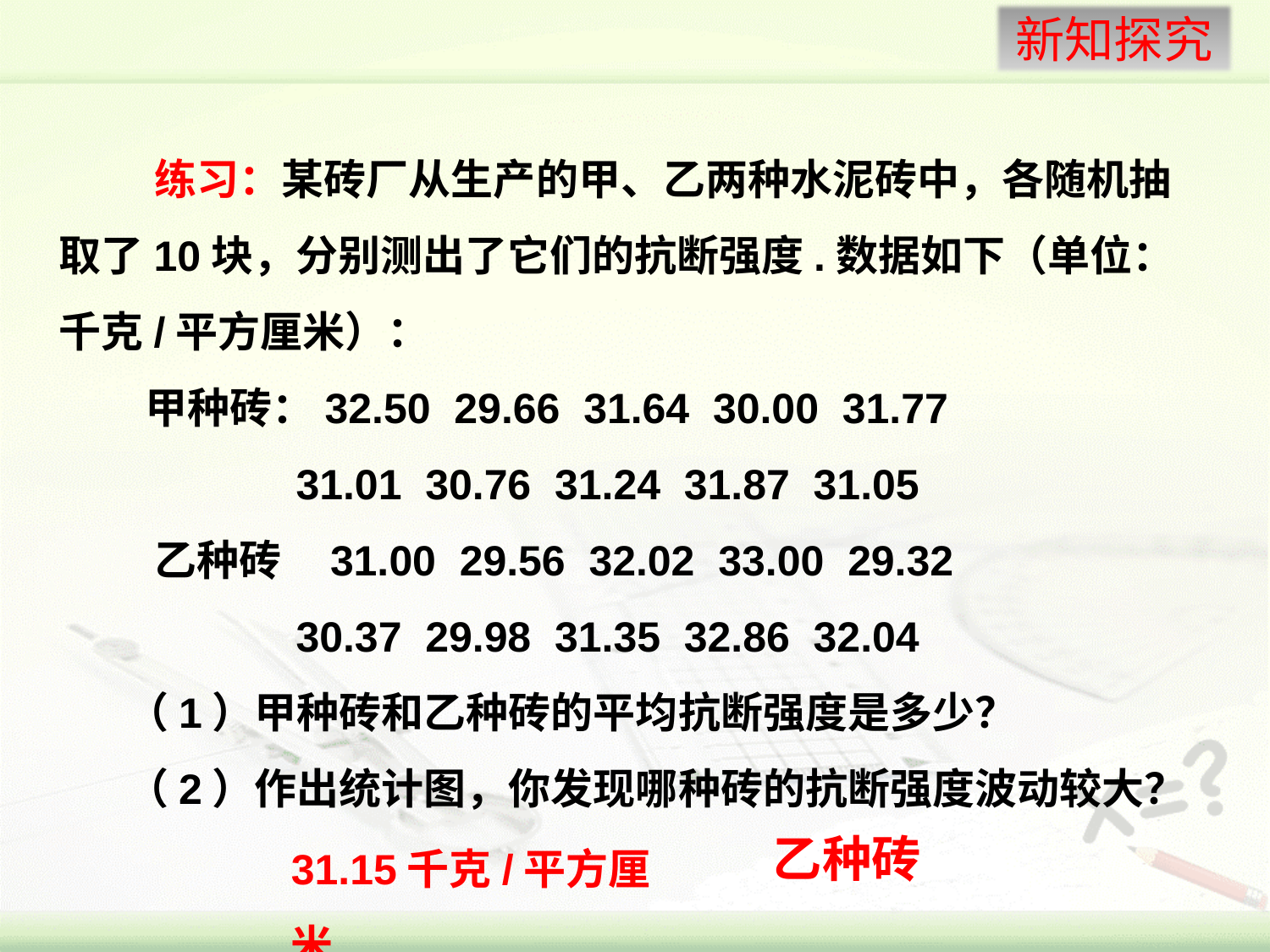

练习：某砖厂从生产的甲、乙两种水泥砖中，各随机抽取了10块，分别测出了它们的抗断强度.数据如下（单位：千克/平方厘米）：
        甲种砖：32.50  29.66  31.64  30.00  31.77
                    31.01  30.76  31.24  31.87  31.05
         乙种砖    31.00  29.56  32.02  33.00  29.32
                    30.37  29.98  31.35  32.86  32.04
      （1）甲种砖和乙种砖的平均抗断强度是多少？
      （2）作出统计图，你发现哪种砖的抗断强度波动较大？
乙种砖
31.15千克/平方厘米